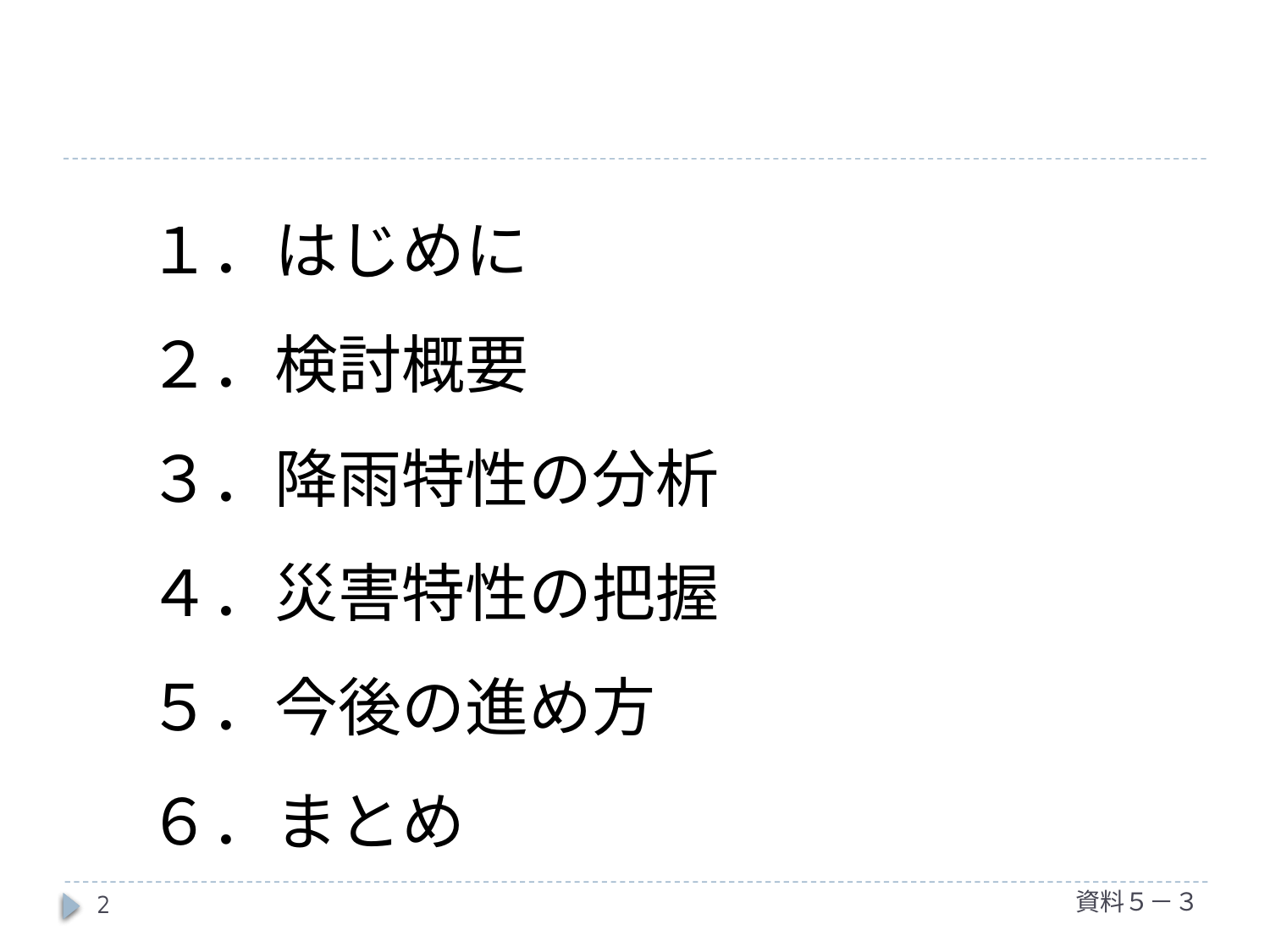

１．はじめに
２．検討概要
３．降雨特性の分析
４．災害特性の把握
５．今後の進め方
６．まとめ
資料５－３
2